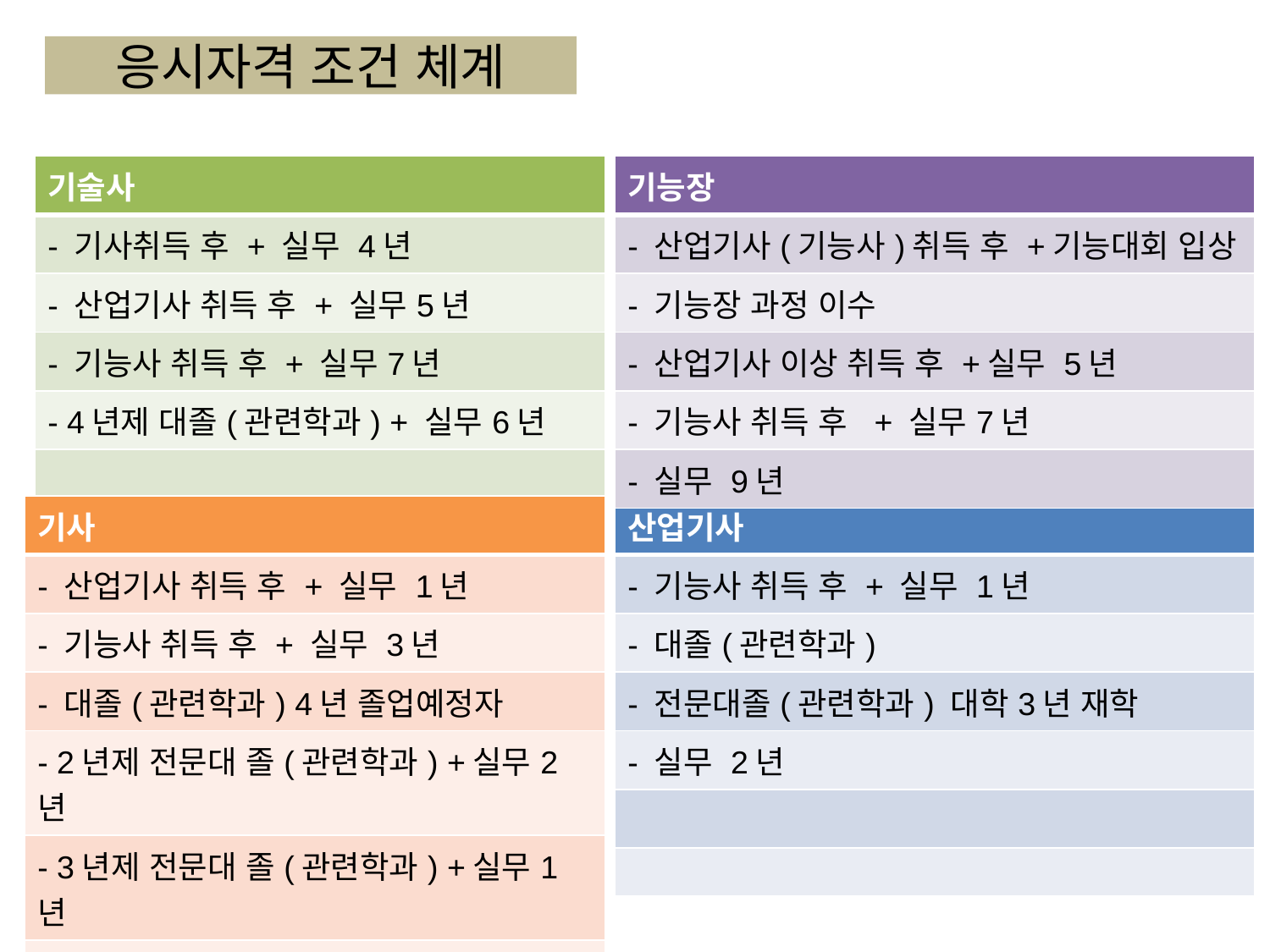

# 응시자격 조건 체계
| 기술사 |
| --- |
| - 기사취득 후 + 실무 4년 |
| - 산업기사 취득 후 + 실무5년 |
| - 기능사 취득 후 + 실무7년 |
| - 4년제 대졸(관련학과) + 실무6년 |
|  |
| 기능장 |
| --- |
| - 산업기사(기능사)취득 후 +기능대회 입상 |
| - 기능장 과정 이수 |
| - 산업기사 이상 취득 후 +실무 5년 |
| - 기능사 취득 후 + 실무7년 |
| - 실무 9년 |
| 기사 |
| --- |
| - 산업기사 취득 후 + 실무 1년 |
| - 기능사 취득 후 + 실무 3년 |
| - 대졸(관련학과) 4년 졸업예정자 |
| - 2년제 전문대 졸(관련학과) +실무2년 |
| - 3년제 전문대 졸(관련학과) +실무1년 |
| - 실무 4년 |
| 산업기사 |
| --- |
| - 기능사 취득 후 + 실무 1년 |
| - 대졸(관련학과) |
| - 전문대졸(관련학과) 대학3년 재학 |
| - 실무 2년 |
|  |
|  |